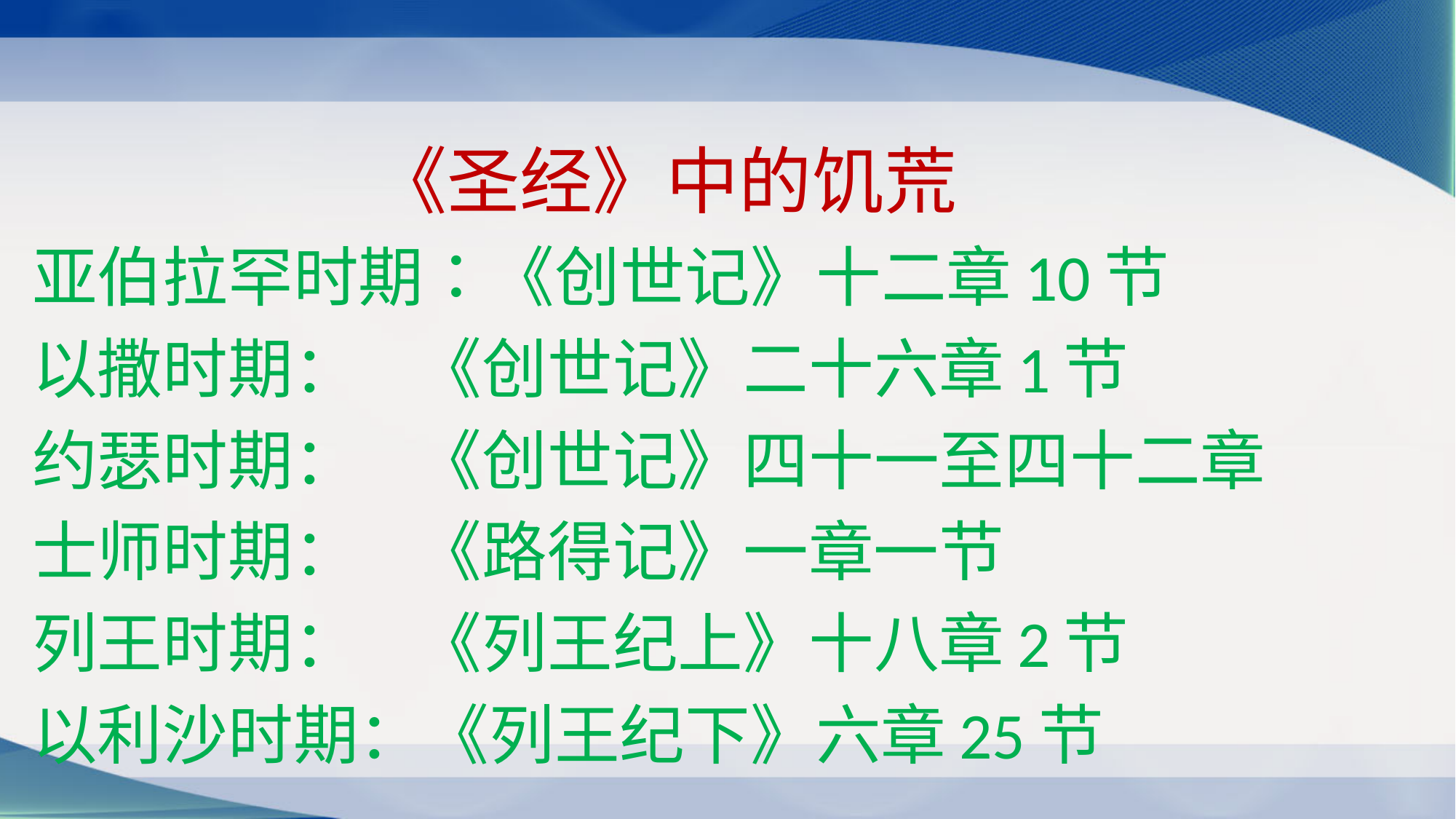

《圣经》中的饥荒
亚伯拉罕时期：《创世记》十二章10节
以撒时期：    《创世记》二十六章1节
约瑟时期：    《创世记》四十一至四十二章
士师时期：    《路得记》一章一节
列王时期：    《列王纪上》十八章2节
以利沙时期：《列王纪下》六章25节